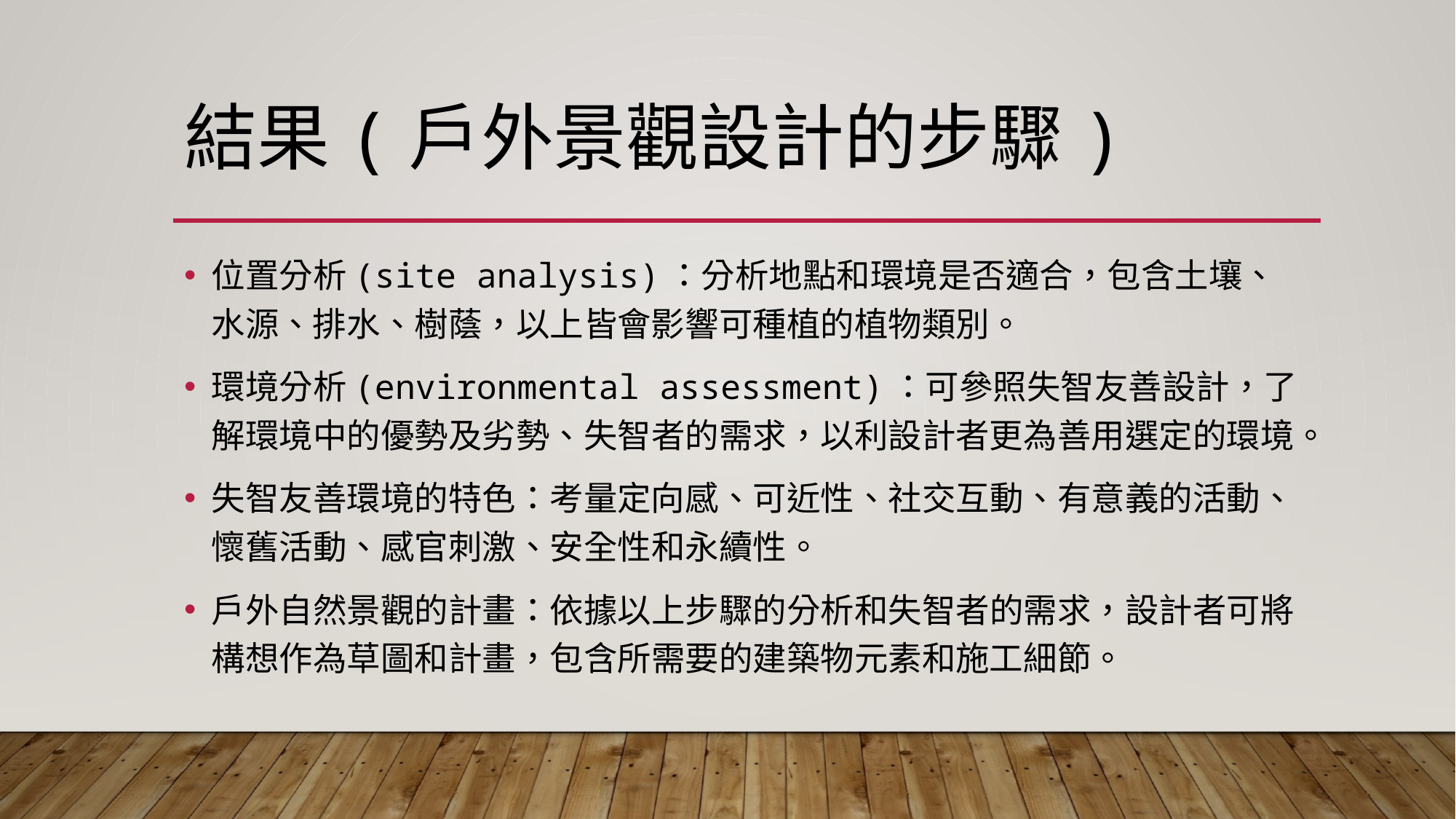

# 結果(戶外景觀設計的步驟)
位置分析(site analysis)：分析地點和環境是否適合，包含土壤、水源、排水、樹蔭，以上皆會影響可種植的植物類別。
環境分析(environmental assessment)：可參照失智友善設計，了解環境中的優勢及劣勢、失智者的需求，以利設計者更為善用選定的環境。
失智友善環境的特色：考量定向感、可近性、社交互動、有意義的活動、懷舊活動、感官刺激、安全性和永續性。
戶外自然景觀的計畫：依據以上步驟的分析和失智者的需求，設計者可將構想作為草圖和計畫，包含所需要的建築物元素和施工細節。